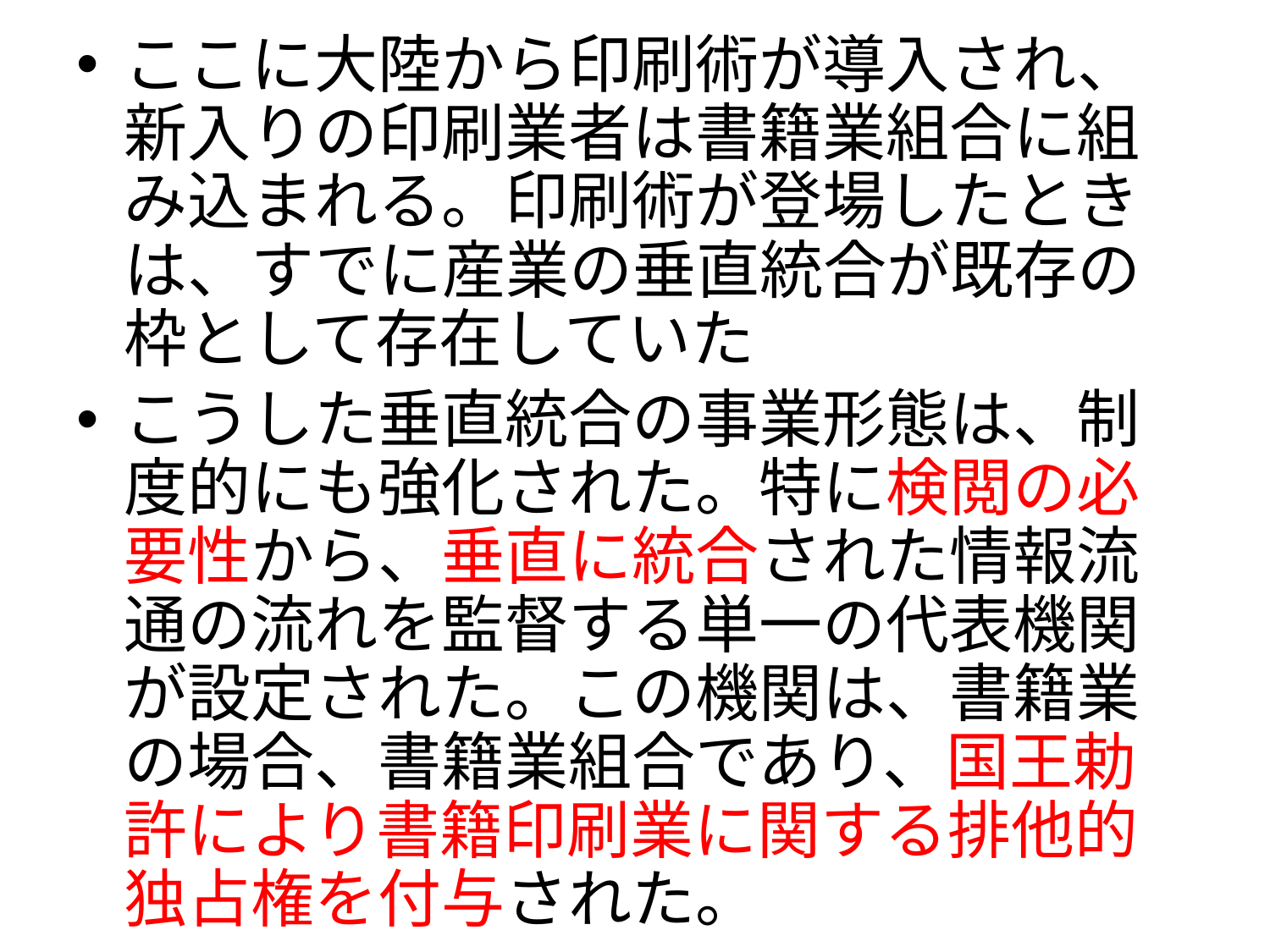

ここに大陸から印刷術が導入され、新入りの印刷業者は書籍業組合に組み込まれる。印刷術が登場したときは、すでに産業の垂直統合が既存の枠として存在していた
こうした垂直統合の事業形態は、制度的にも強化された。特に検閲の必要性から、垂直に統合された情報流通の流れを監督する単一の代表機関が設定された。この機関は、書籍業の場合、書籍業組合であり、国王勅許により書籍印刷業に関する排他的独占権を付与された。